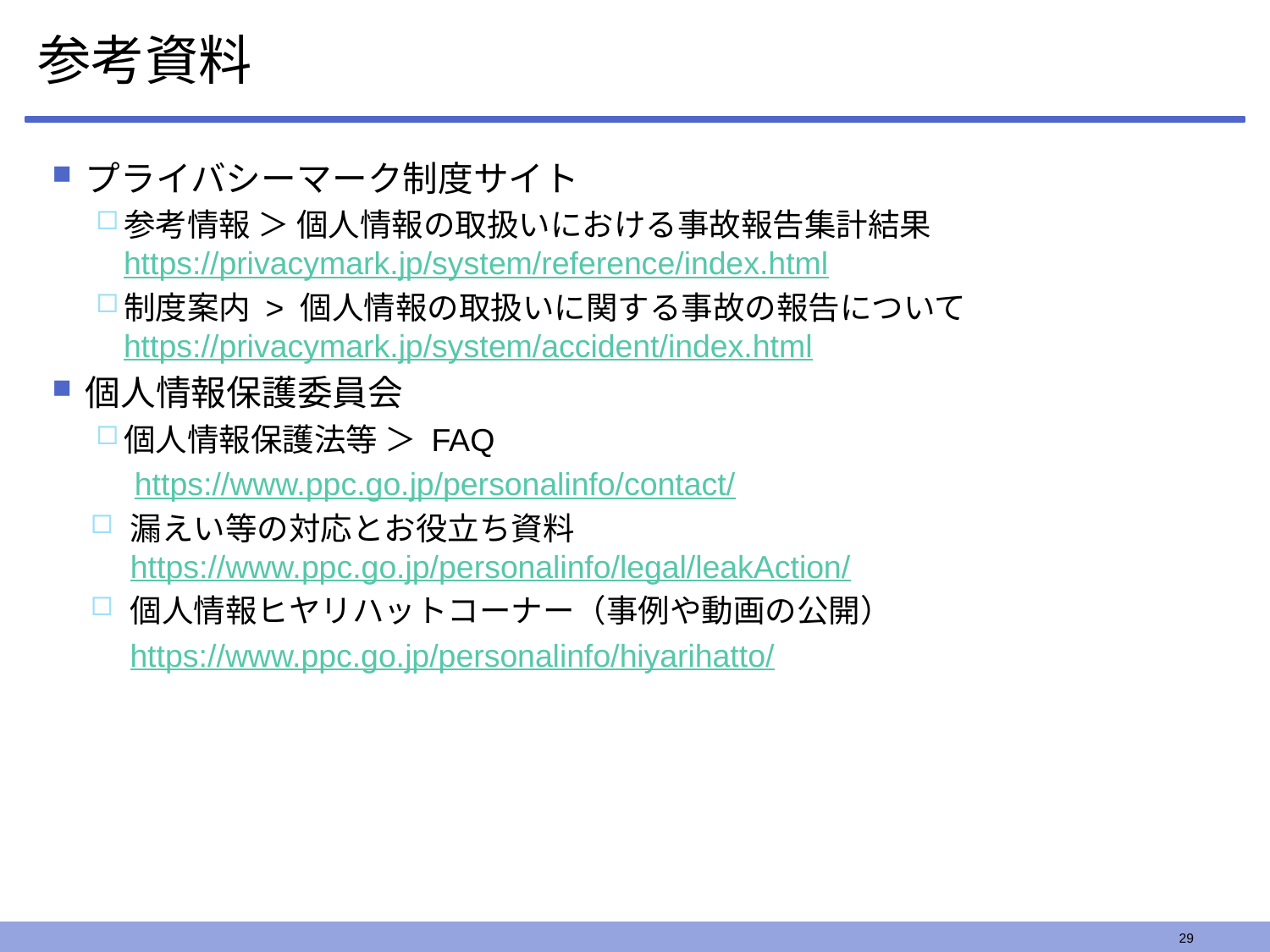

# 参考資料
プライバシーマーク制度サイト
参考情報 ＞ 個人情報の取扱いにおける事故報告集計結果https://privacymark.jp/system/reference/index.html
制度案内 > 個人情報の取扱いに関する事故の報告についてhttps://privacymark.jp/system/accident/index.html
個人情報保護委員会
個人情報保護法等 ＞ FAQ
https://www.ppc.go.jp/personalinfo/contact/
漏えい等の対応とお役立ち資料https://www.ppc.go.jp/personalinfo/legal/leakAction/
個人情報ヒヤリハットコーナー（事例や動画の公開）
　https://www.ppc.go.jp/personalinfo/hiyarihatto/

29